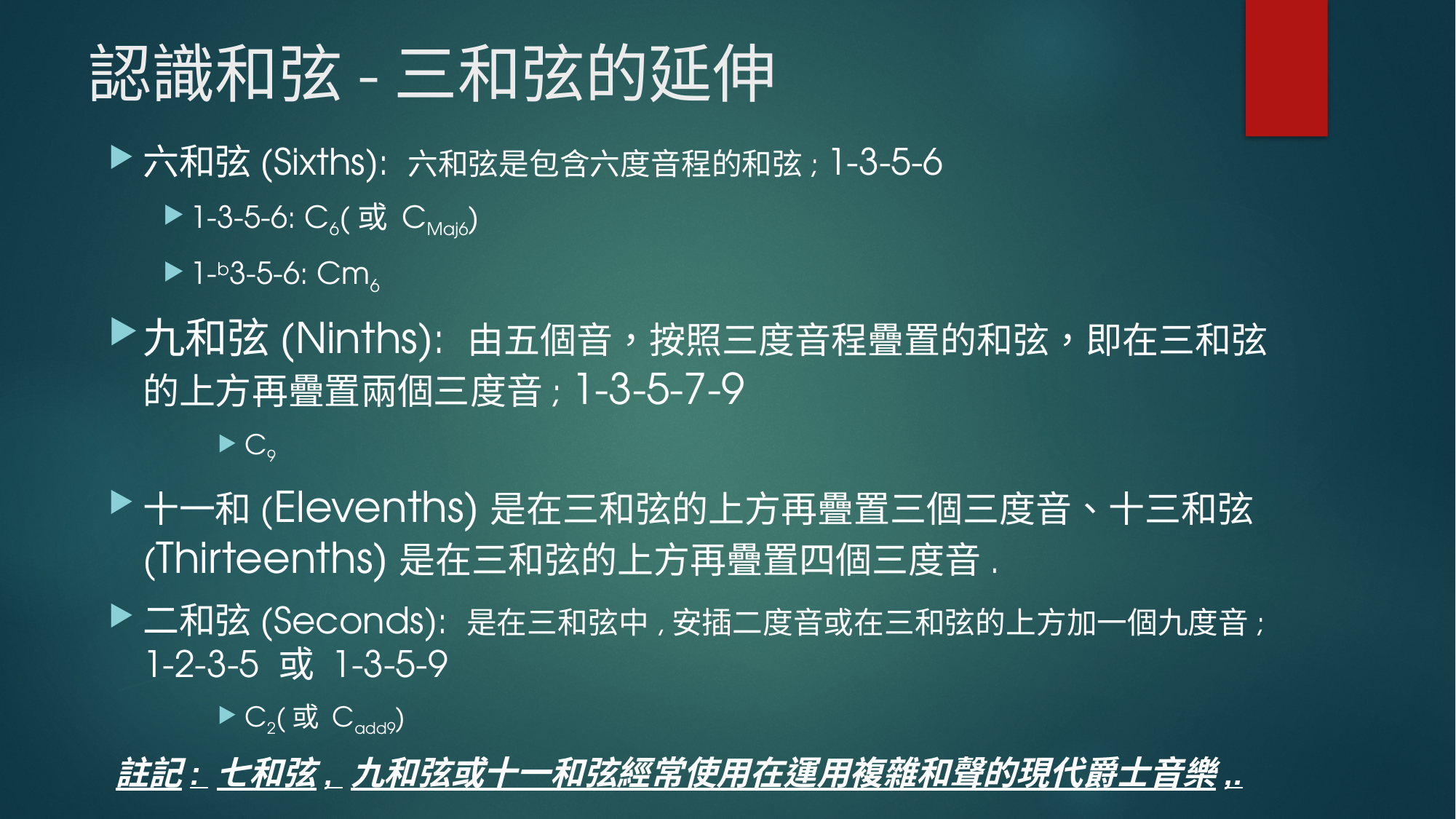

# 認識和弦-三和弦的延伸
六和弦(Sixths): 六和弦是包含六度音程的和弦; 1-3-5-6
1-3-5-6: C6(或 CMaj6)
1-b3-5-6: Cm6
九和弦(Ninths): 由五個音，按照三度音程疊置的和弦，即在三和弦的上方再疊置兩個三度音; 1-3-5-7-9
C9
十一和(Elevenths)是在三和弦的上方再疊置三個三度音、十三和弦(Thirteenths)是在三和弦的上方再疊置四個三度音.
二和弦(Seconds): 是在三和弦中,安插二度音或在三和弦的上方加一個九度音; 1-2-3-5 或 1-3-5-9
C2(或 Cadd9)
註記: 七和弦, 九和弦或十一和弦經常使用在運用複雜和聲的現代爵士音樂,.